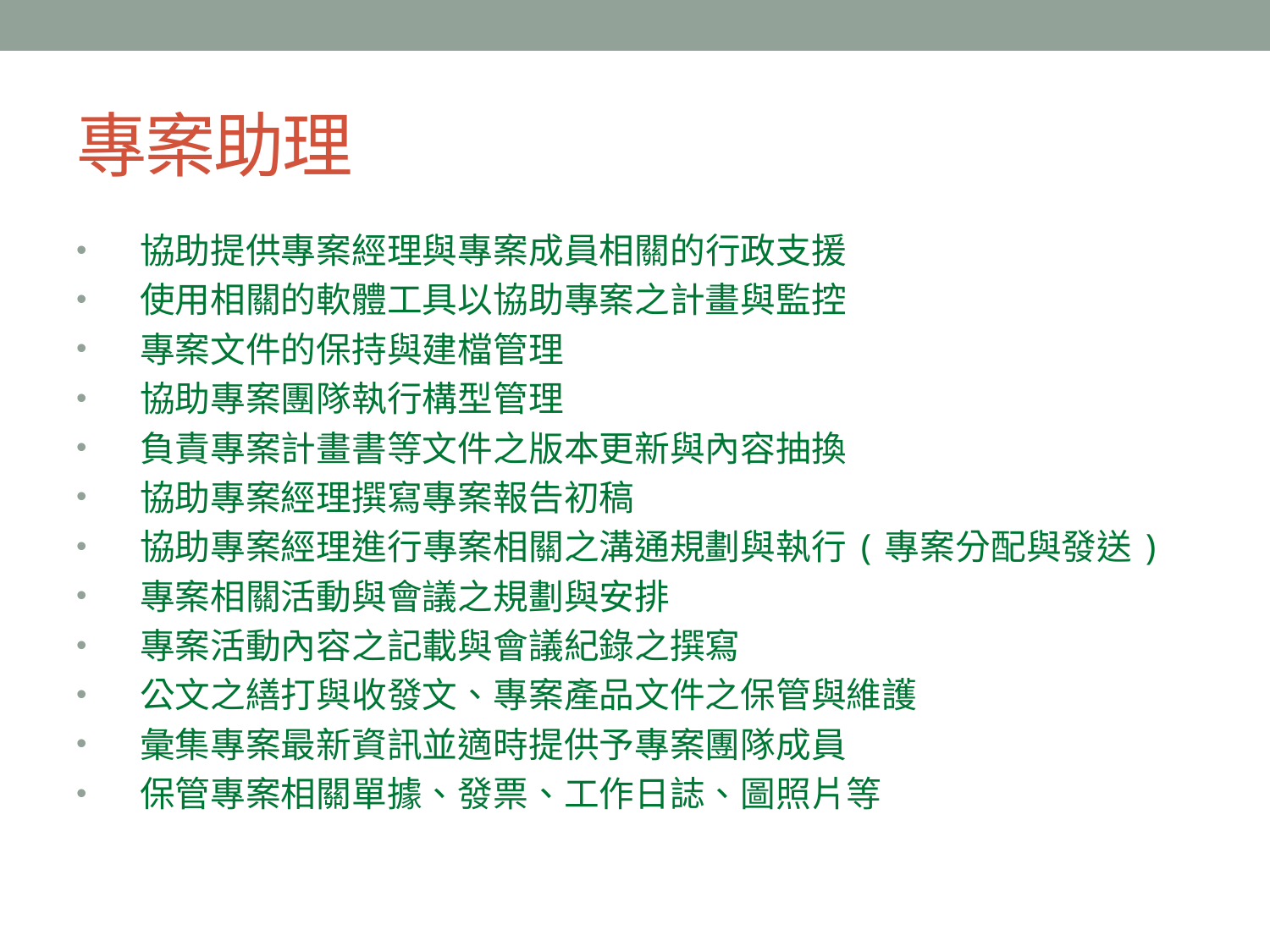

# 專案助理
協助提供專案經理與專案成員相關的行政支援
使用相關的軟體工具以協助專案之計畫與監控
專案文件的保持與建檔管理
協助專案團隊執行構型管理
負責專案計畫書等文件之版本更新與內容抽換
協助專案經理撰寫專案報告初稿
協助專案經理進行專案相關之溝通規劃與執行(專案分配與發送)
專案相關活動與會議之規劃與安排
專案活動內容之記載與會議紀錄之撰寫
公文之繕打與收發文、專案產品文件之保管與維護
彙集專案最新資訊並適時提供予專案團隊成員
保管專案相關單據、發票、工作日誌、圖照片等